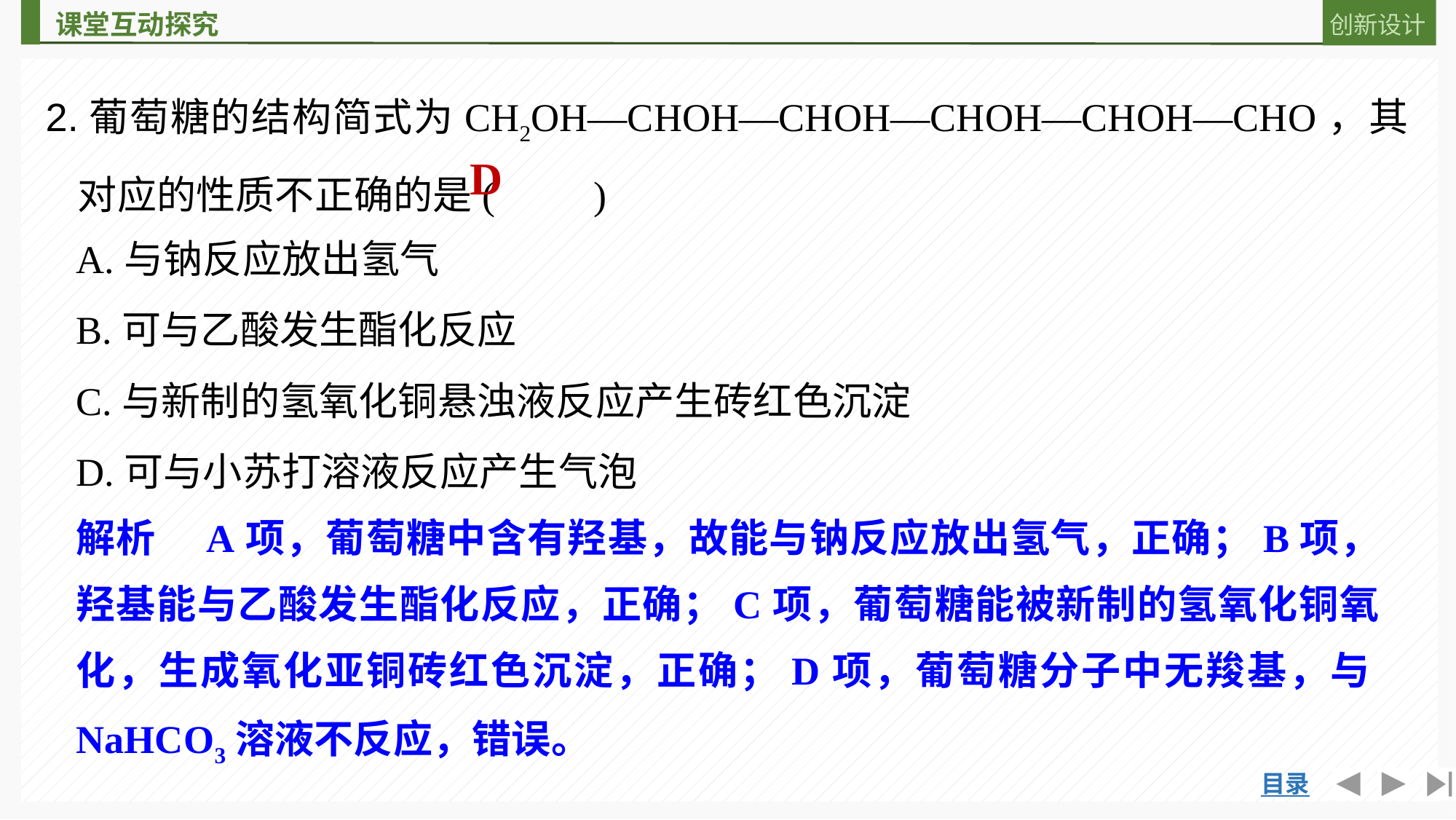

2.葡萄糖的结构简式为CH2OH—CHOH—CHOH—CHOH—CHOH—CHO，其对应的性质不正确的是(　　)
D
A.与钠反应放出氢气
B.可与乙酸发生酯化反应
C.与新制的氢氧化铜悬浊液反应产生砖红色沉淀
D.可与小苏打溶液反应产生气泡
解析　A项，葡萄糖中含有羟基，故能与钠反应放出氢气，正确；B项，羟基能与乙酸发生酯化反应，正确；C项，葡萄糖能被新制的氢氧化铜氧化，生成氧化亚铜砖红色沉淀，正确；D项，葡萄糖分子中无羧基，与NaHCO3溶液不反应，错误。